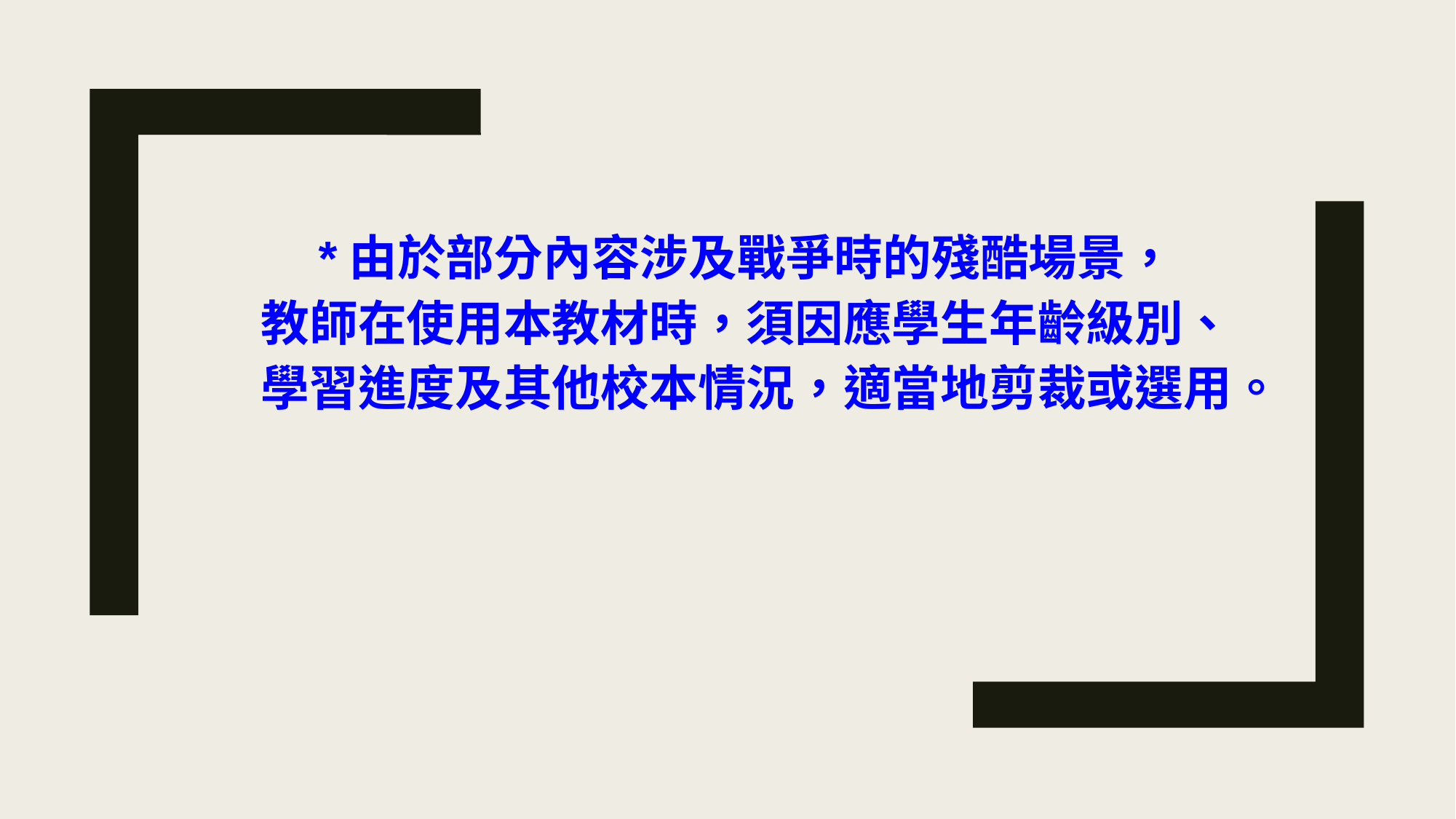

# *由於部分內容涉及戰爭時的殘酷場景， 教師在使用本教材時，須因應學生年齡級別、 學習進度及其他校本情況，適當地剪裁或選用。